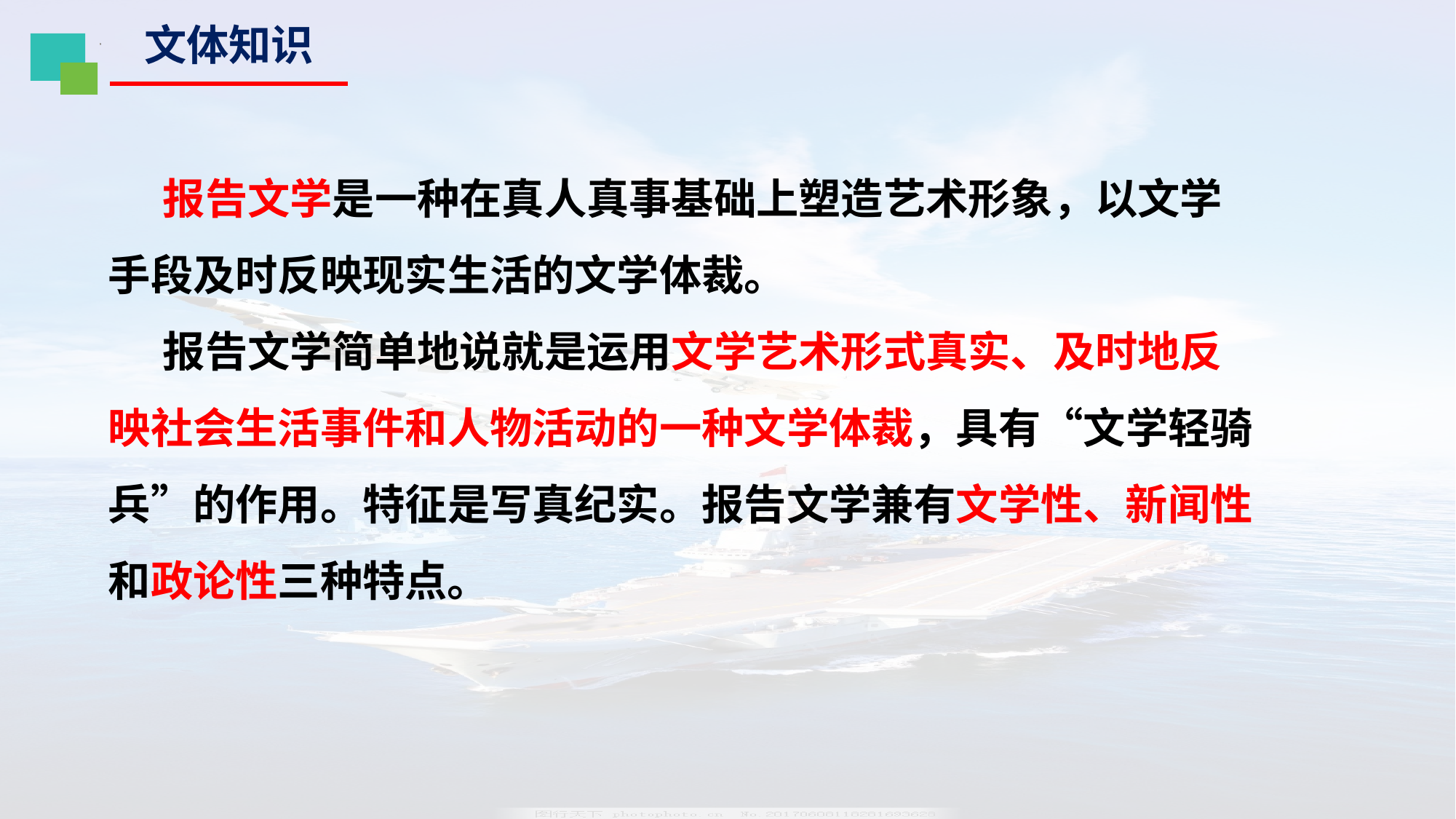

文体知识

报告文学是一种在真人真事基础上塑造艺术形象，以文学手段及时反映现实生活的文学体裁。
报告文学简单地说就是运用文学艺术形式真实、及时地反映社会生活事件和人物活动的一种文学体裁，具有“文学轻骑兵”的作用。特征是写真纪实。报告文学兼有文学性、新闻性和政论性三种特点。